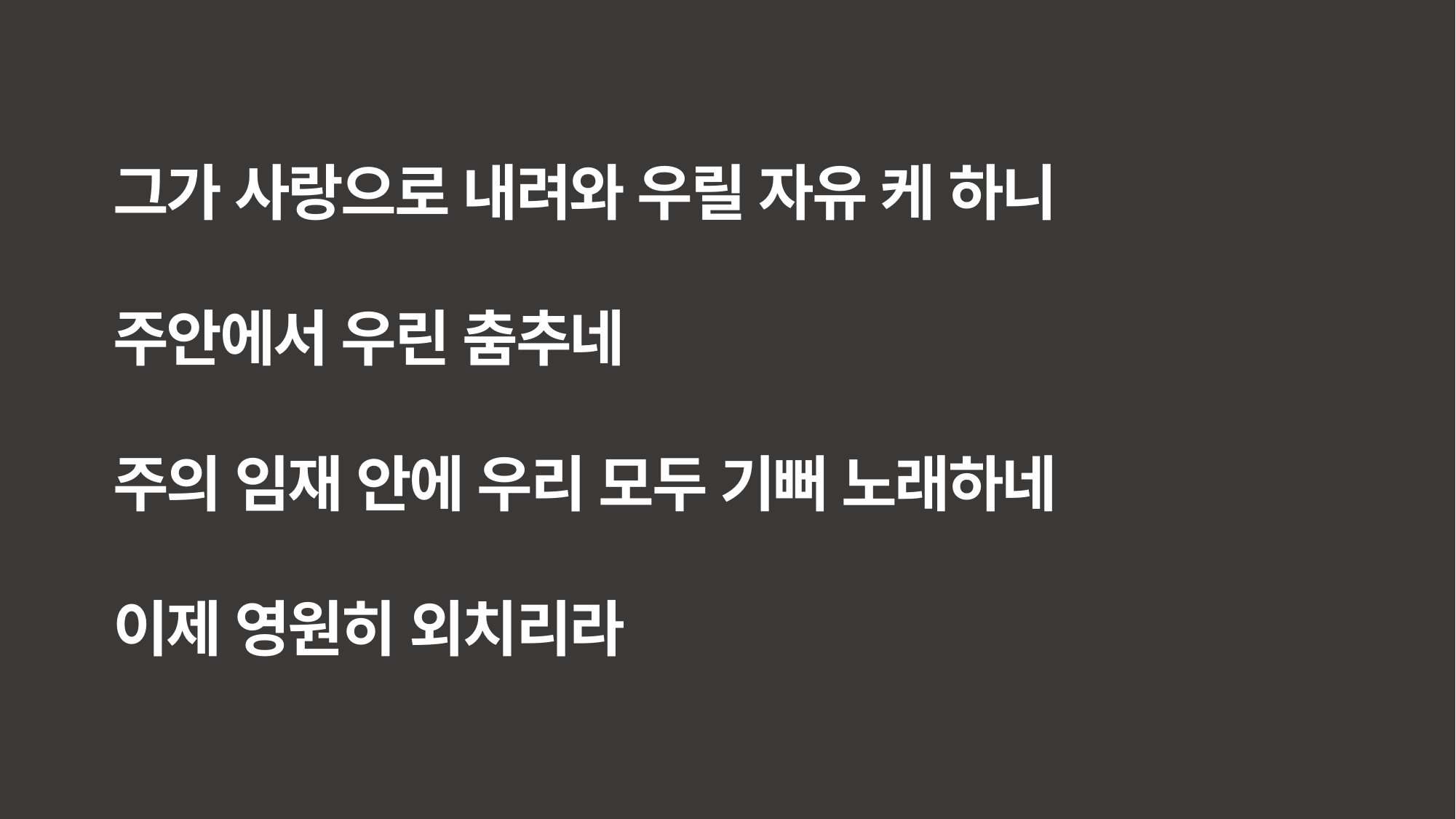

그가 사랑으로 내려와 우릴 자유 케 하니
주안에서 우린 춤추네
주의 임재 안에 우리 모두 기뻐 노래하네
이제 영원히 외치리라